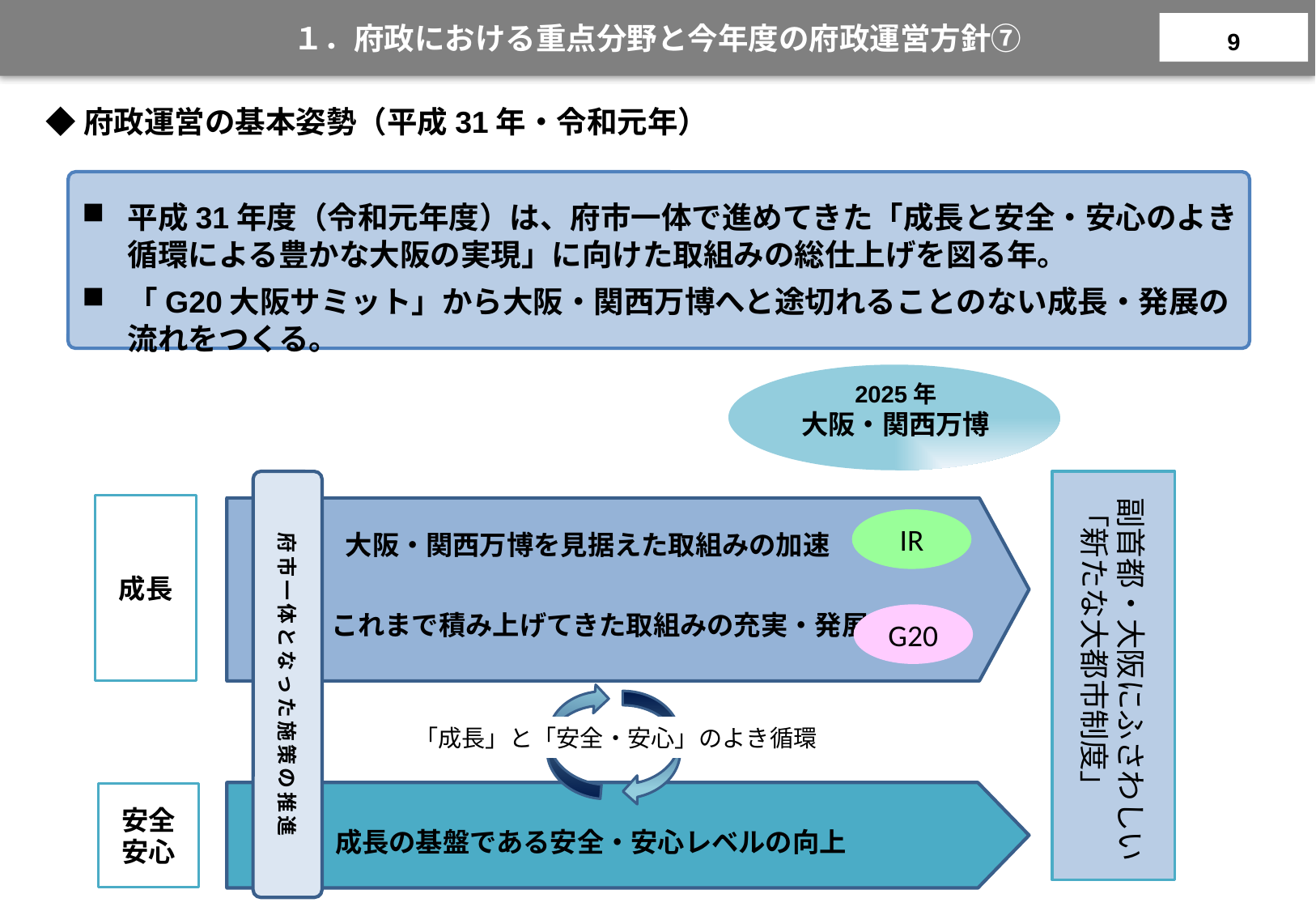

１．府政における重点分野と今年度の府政運営方針⑦
9
◆府政運営の基本姿勢（平成31年・令和元年）
平成31年度（令和元年度）は、府市一体で進めてきた「成長と安全・安心のよき循環による豊かな大阪の実現」に向けた取組みの総仕上げを図る年。
「G20大阪サミット」から大阪・関西万博へと途切れることのない成長・発展の流れをつくる。

2025年
大阪・関西万博
府市一体となった施策の推進
副首都・大阪にふさわしい
「新たな大都市制度」
成長

IR
大阪・関西万博を見据えた取組みの加速
これまで積み上げてきた取組みの充実・発展
G20

「成長」と「安全・安心」のよき循環

安全
安心
成長の基盤である安全・安心レベルの向上